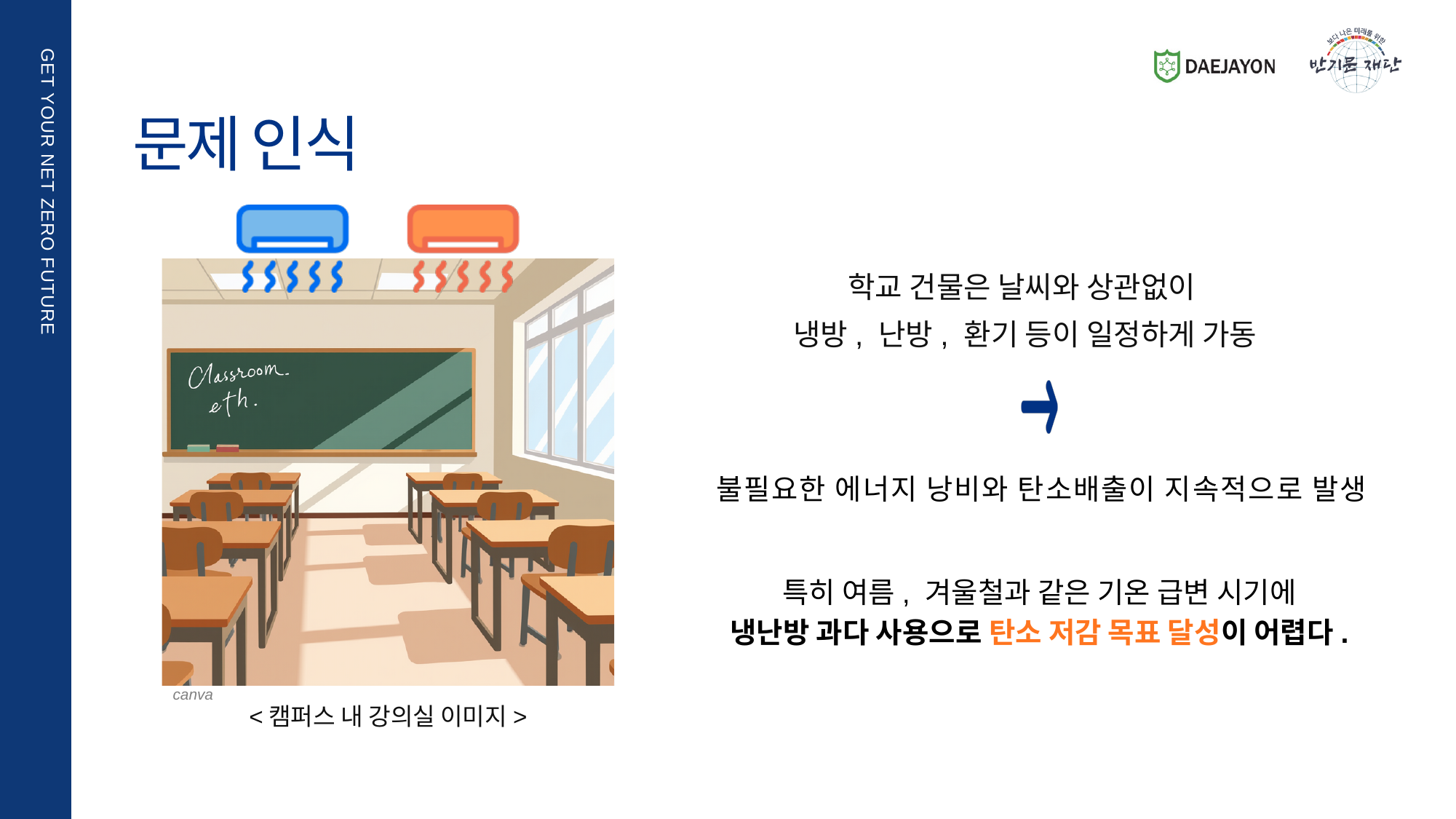

GET YOUR NET ZERO FUTURE

문제 인식

학교 건물은 날씨와 상관없이
냉방, 난방, 환기 등이 일정하게 가동

불필요한 에너지 낭비와 탄소배출이 지속적으로 발생
특히 여름, 겨울철과 같은 기온 급변 시기에
냉난방 과다 사용으로 탄소 저감 목표 달성이 어렵다.
canva
<캠퍼스 내 강의실 이미지>